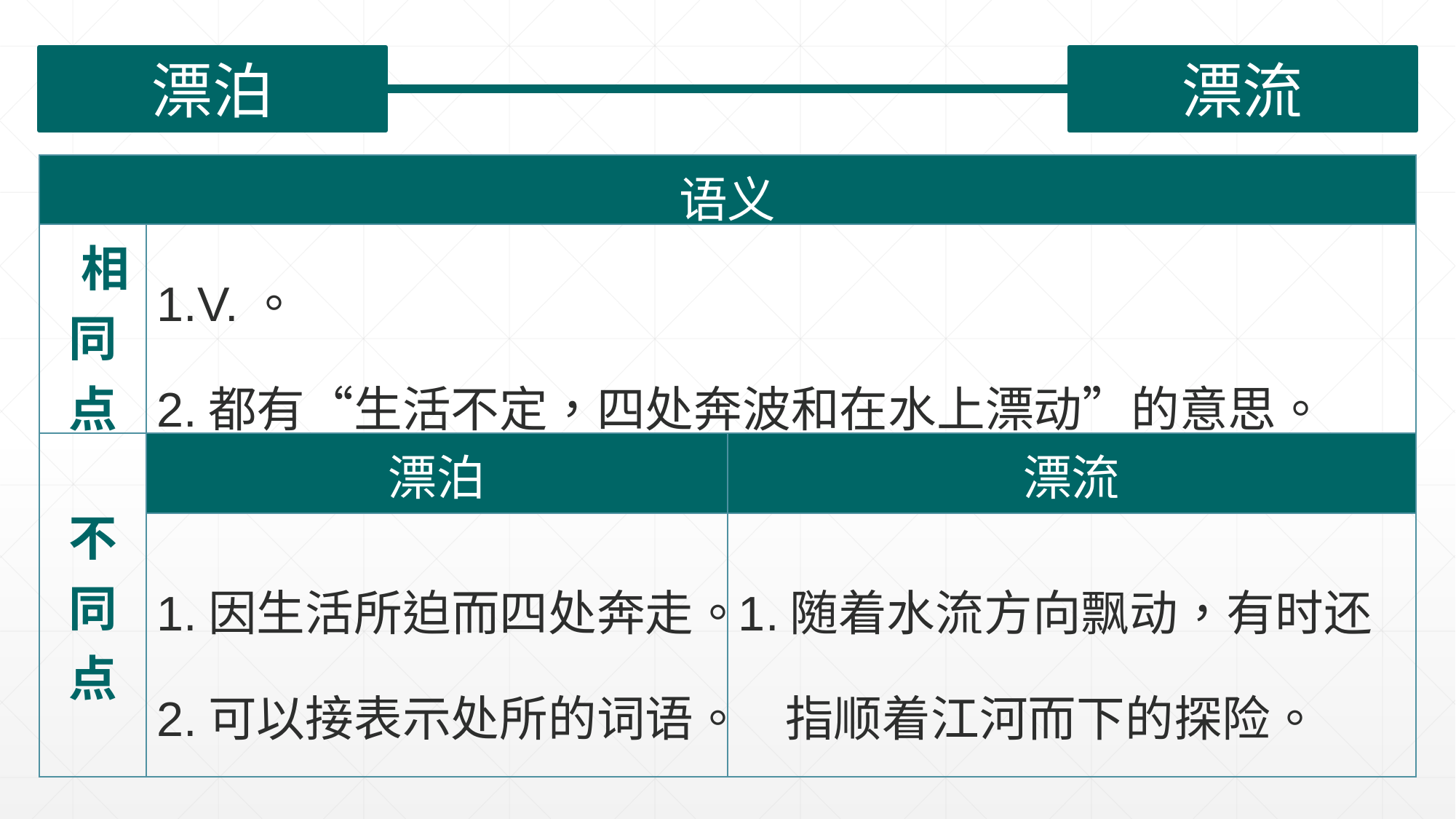

漂泊
漂流
| 语义 |  |  |
| --- | --- | --- |
| 相同点 | 1.V.。 2.都有“生活不定，四处奔波和在水上漂动”的意思。 |  |
| 不同点 | 漂泊 | 漂流 |
|  | 1.因生活所迫而四处奔走。 2.可以接表示处所的词语。 | 1.随着水流方向飘动，有时还 指顺着江河而下的探险。 |
|  |
| --- |